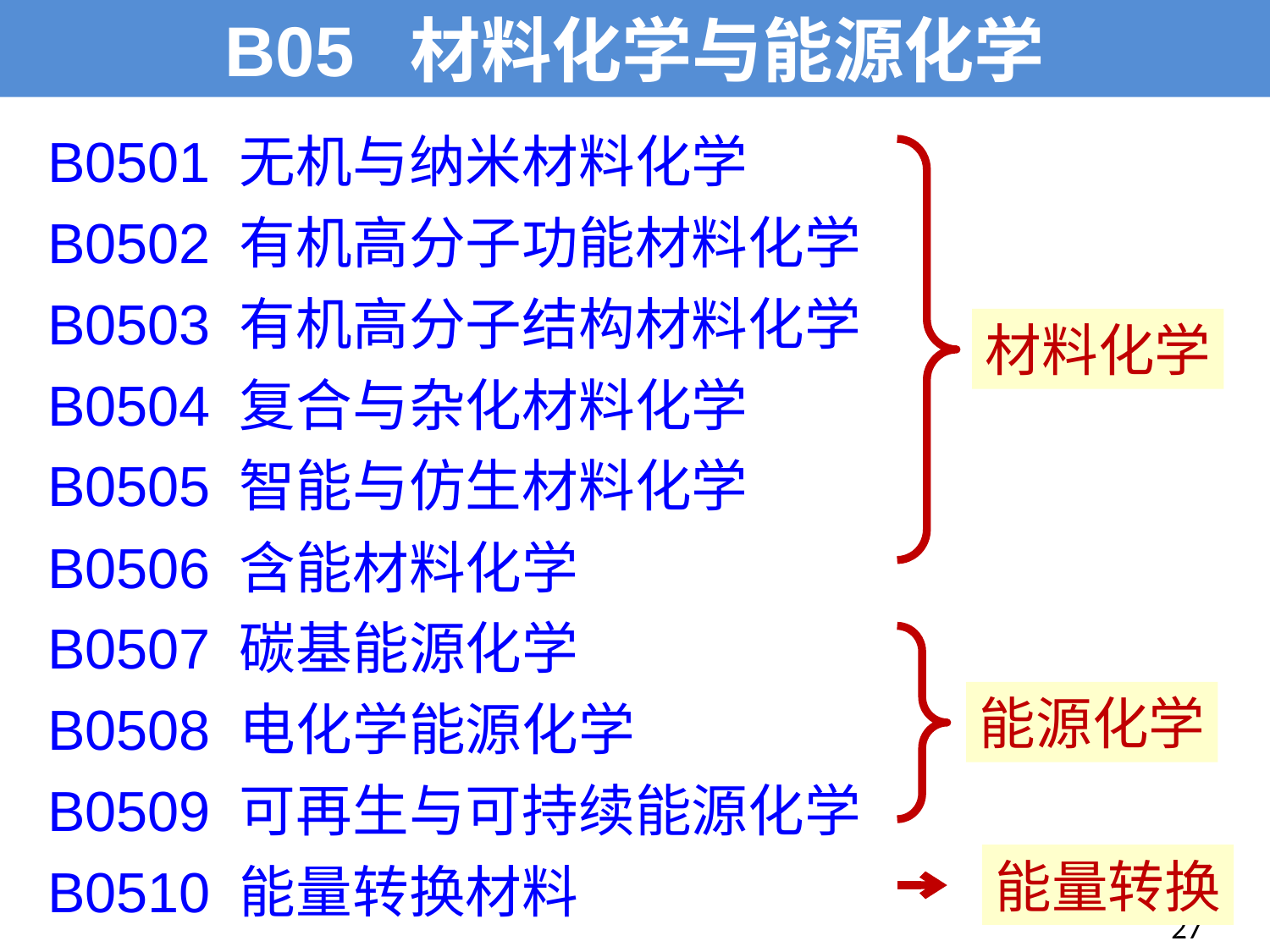

B05  材料化学与能源化学
B0501 无机与纳米材料化学
B0502 有机高分子功能材料化学
B0503 有机高分子结构材料化学
B0504 复合与杂化材料化学
B0505 智能与仿生材料化学
B0506 含能材料化学
B0507 碳基能源化学
B0508 电化学能源化学
B0509 可再生与可持续能源化学
B0510 能量转换材料

材料化学

能源化学
能量转换